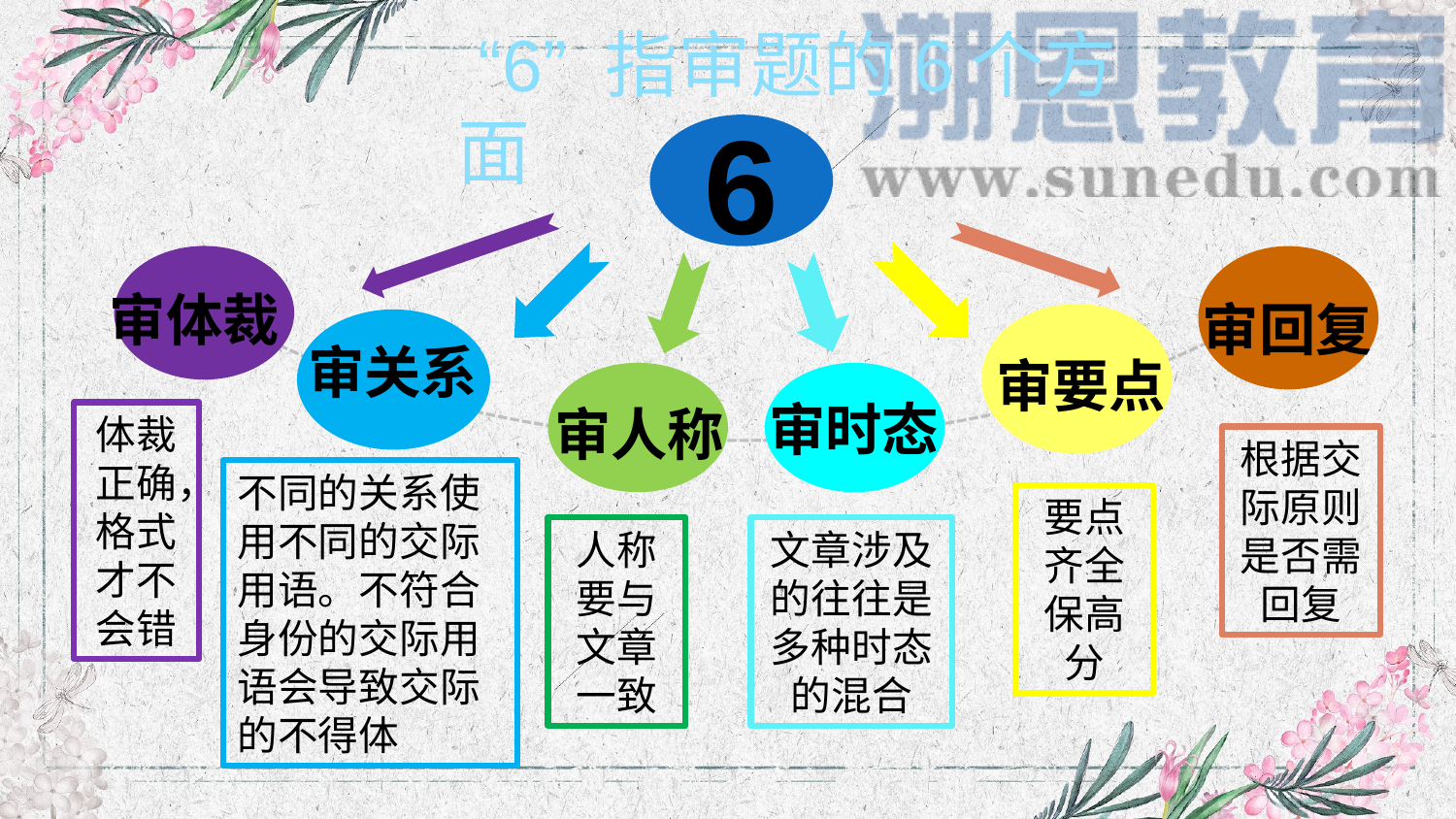

“6” 指审题的6个方面
6

审体裁
审回复
审关系
审要点
审时态
审人称
体裁正确，格式才不会错
根据交际原则是否需回复
不同的关系使用不同的交际用语。不符合身份的交际用语会导致交际的不得体
要点齐全保高分
文章涉及的往往是多种时态的混合
人称要与文章一致